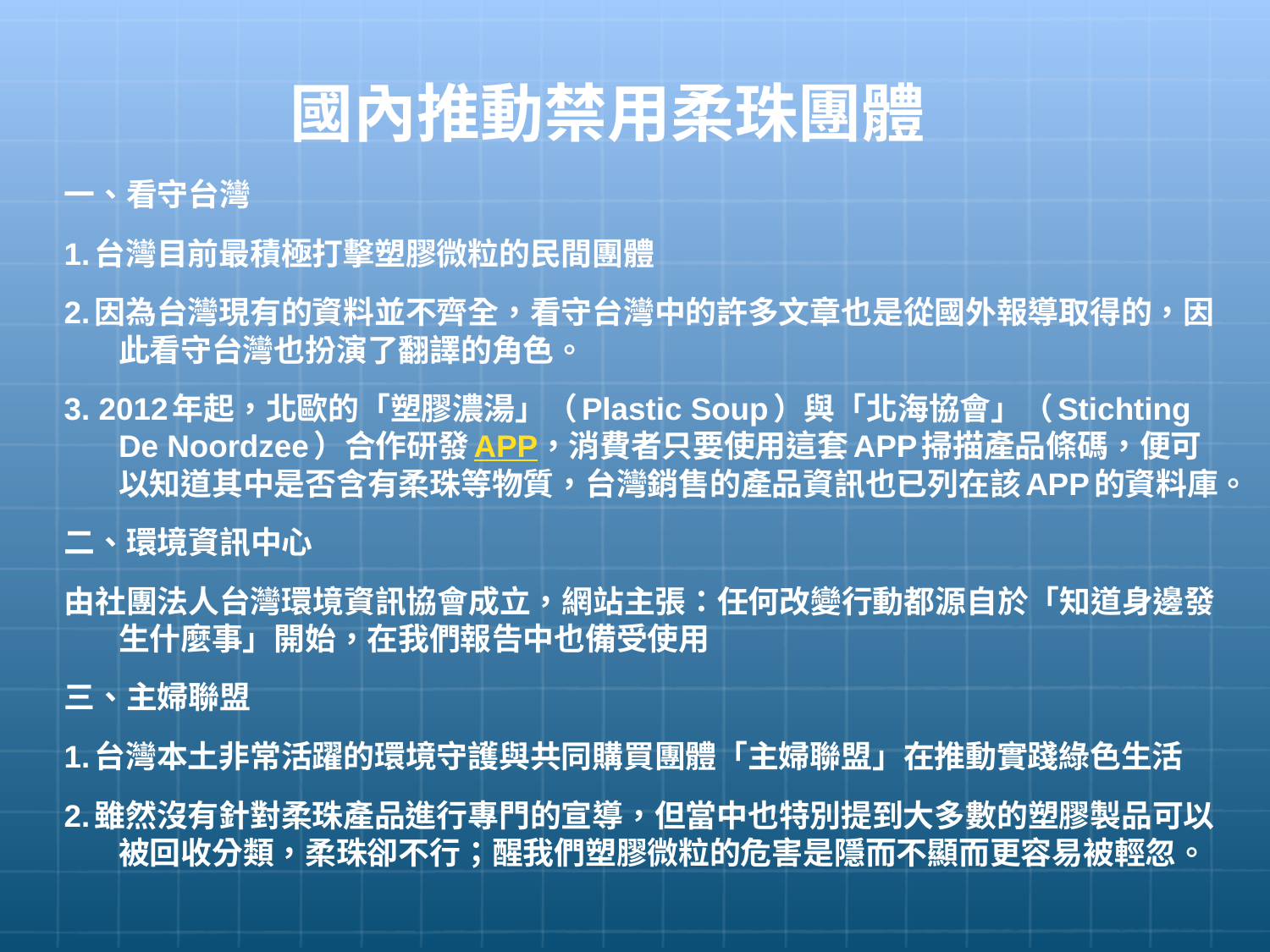

# 國內推動禁用柔珠團體
一、看守台灣
1.台灣目前最積極打擊塑膠微粒的民間團體
2.因為台灣現有的資料並不齊全，看守台灣中的許多文章也是從國外報導取得的，因此看守台灣也扮演了翻譯的角色。
3. 2012年起，北歐的「塑膠濃湯」（Plastic Soup）與「北海協會」（Stichting De Noordzee）合作研發APP，消費者只要使用這套APP掃描產品條碼，便可以知道其中是否含有柔珠等物質，台灣銷售的產品資訊也已列在該APP的資料庫。
二、環境資訊中心
由社團法人台灣環境資訊協會成立，網站主張：任何改變行動都源自於「知道身邊發生什麼事」開始，在我們報告中也備受使用
三、主婦聯盟
1.台灣本土非常活躍的環境守護與共同購買團體「主婦聯盟」在推動實踐綠色生活
2.雖然沒有針對柔珠產品進行專門的宣導，但當中也特別提到大多數的塑膠製品可以被回收分類，柔珠卻不行；醒我們塑膠微粒的危害是隱而不顯而更容易被輕忽。